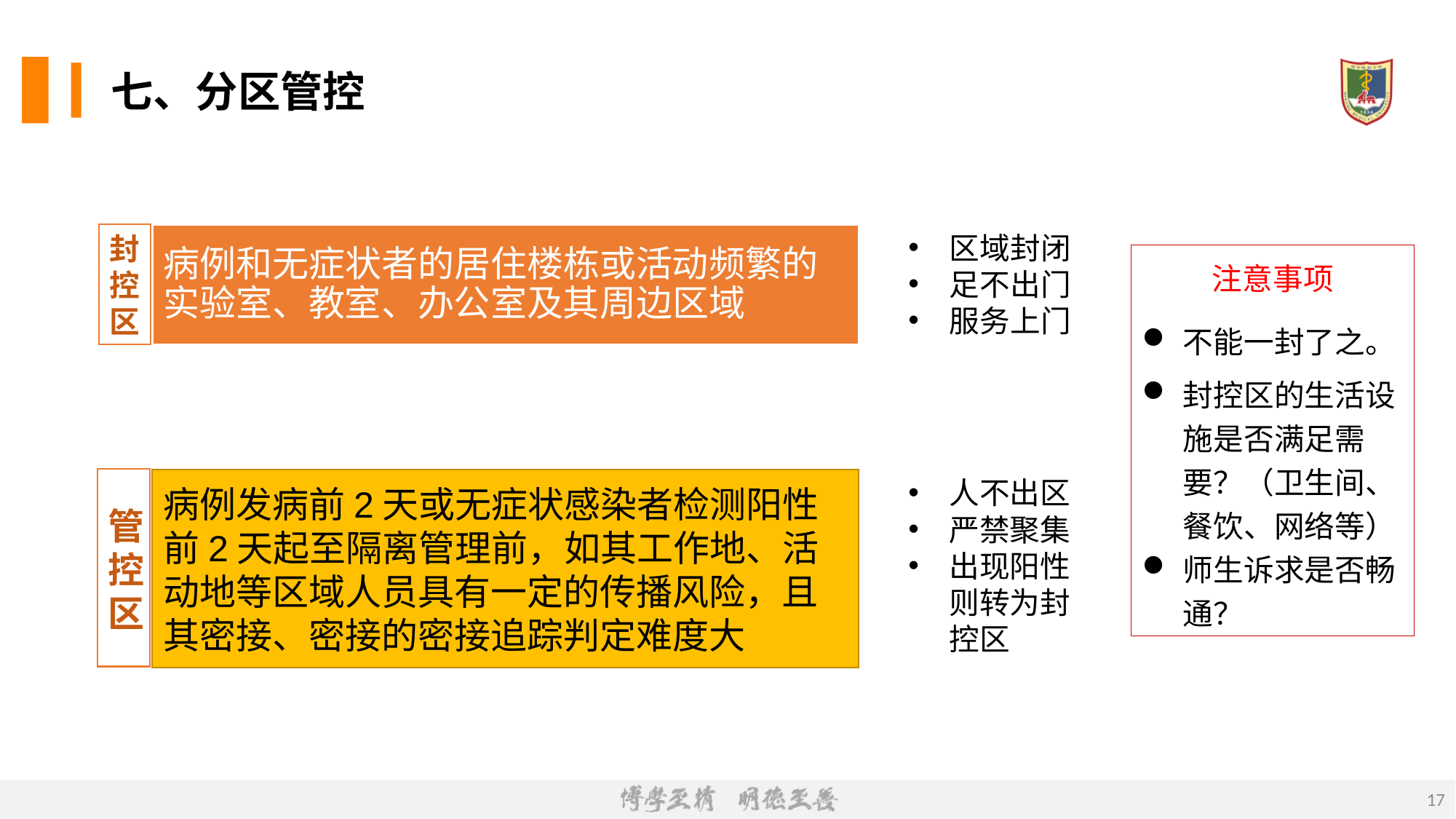

# 七、分区管控
区域封闭
足不出门
服务上门
封控区
病例和无症状者的居住楼栋或活动频繁的实验室、教室、办公室及其周边区域
注意事项
不能一封了之。
封控区的生活设施是否满足需要？（卫生间、餐饮、网络等）
师生诉求是否畅通？

管控区
人不出区
严禁聚集
出现阳性则转为封控区
病例发病前2天或无症状感染者检测阳性前2天起至隔离管理前，如其工作地、活动地等区域人员具有一定的传播风险，且其密接、密接的密接追踪判定难度大
17